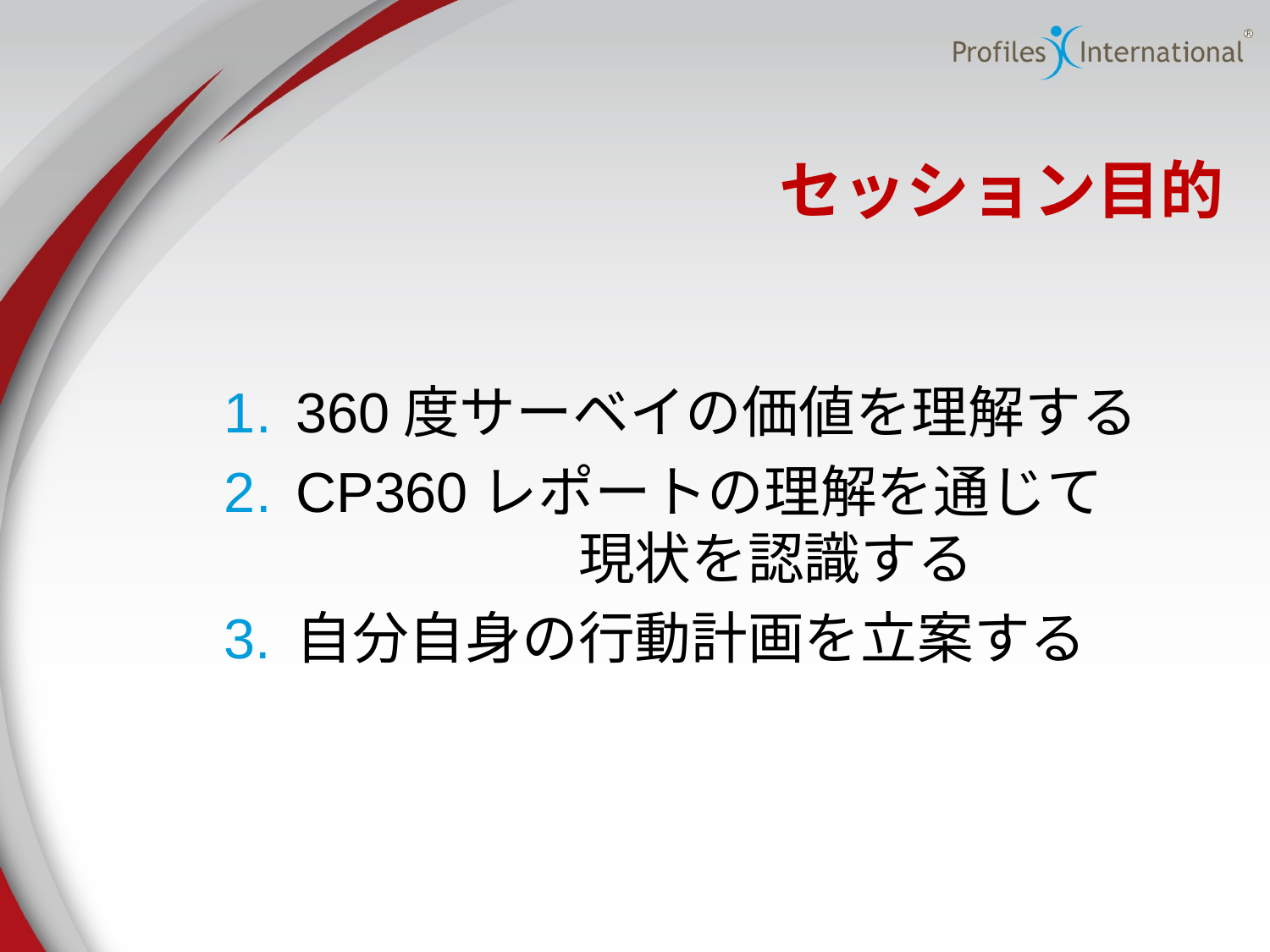

# セッション目的
360度サーベイの価値を理解する
CP360レポートの理解を通じて　　　　　　　現状を認識する
自分自身の行動計画を立案する